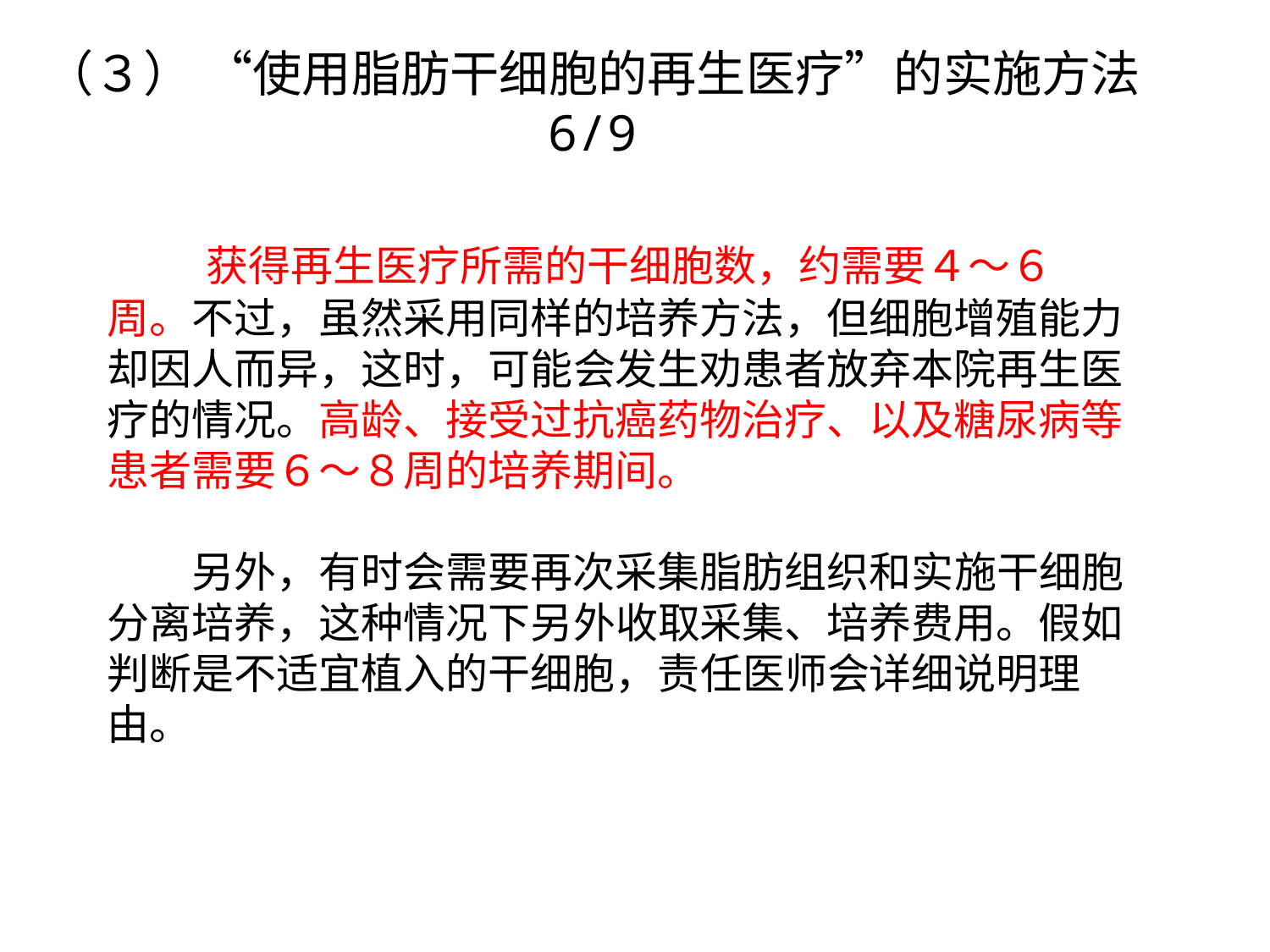

（３） “使用脂肪干细胞的再生医疗”的实施方法
6/9
　　获得再生医疗所需的干细胞数，约需要４～６周。不过，虽然采用同样的培养方法，但细胞增殖能力却因人而异，这时，可能会发生劝患者放弃本院再生医疗的情况。高龄、接受过抗癌药物治疗、以及糖尿病等患者需要６～８周的培养期间。

　　另外，有时会需要再次采集脂肪组织和实施干细胞分离培养，这种情况下另外收取采集、培养费用。假如判断是不适宜植入的干细胞，责任医师会详细说明理由。